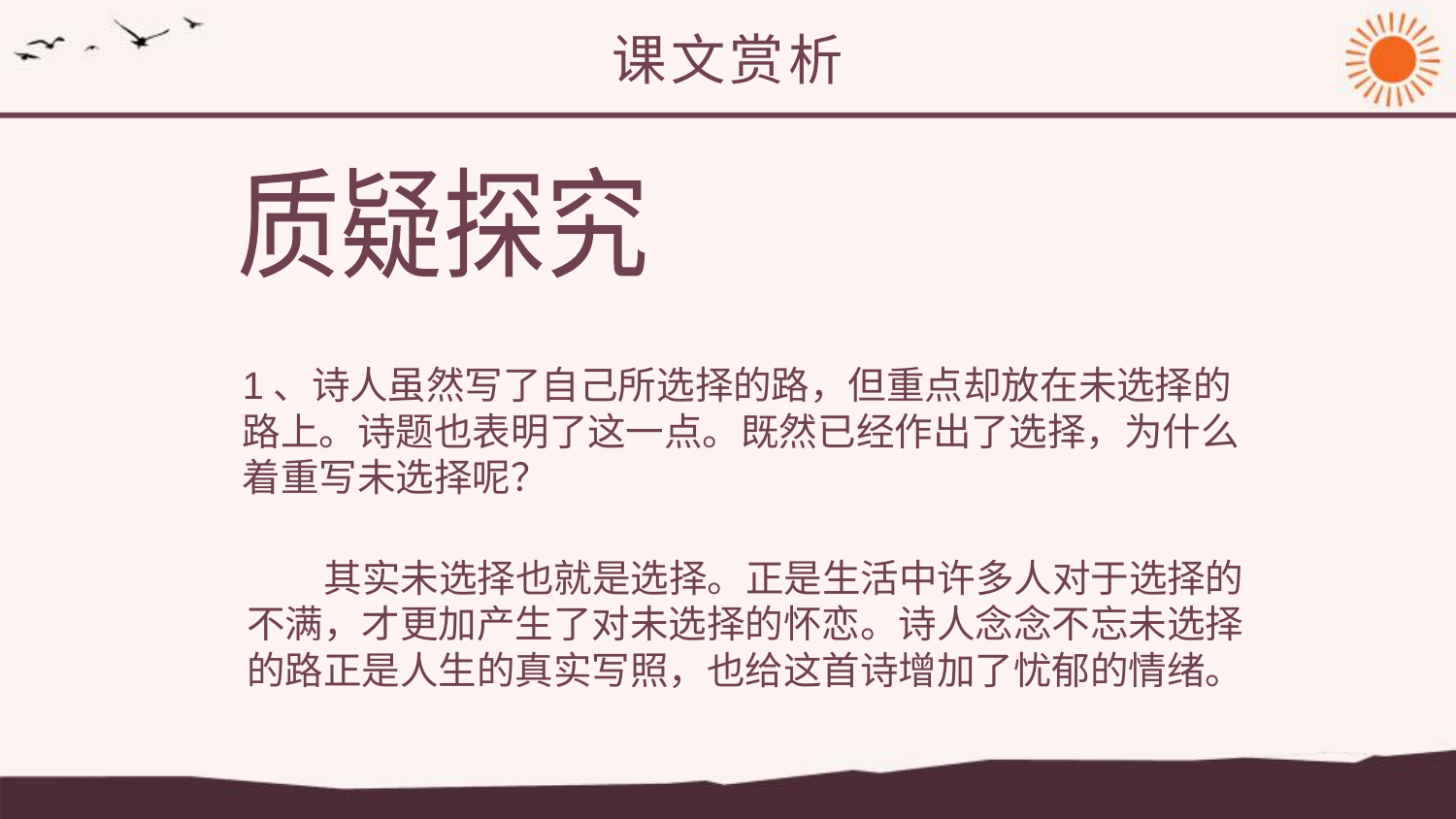

课文赏析

质疑探究
1、诗人虽然写了自己所选择的路，但重点却放在未选择的路上。诗题也表明了这一点。既然已经作出了选择，为什么着重写未选择呢？
        其实未选择也就是选择。正是生活中许多人对于选择的不满，才更加产生了对未选择的怀恋。诗人念念不忘未选择的路正是人生的真实写照，也给这首诗增加了忧郁的情绪。